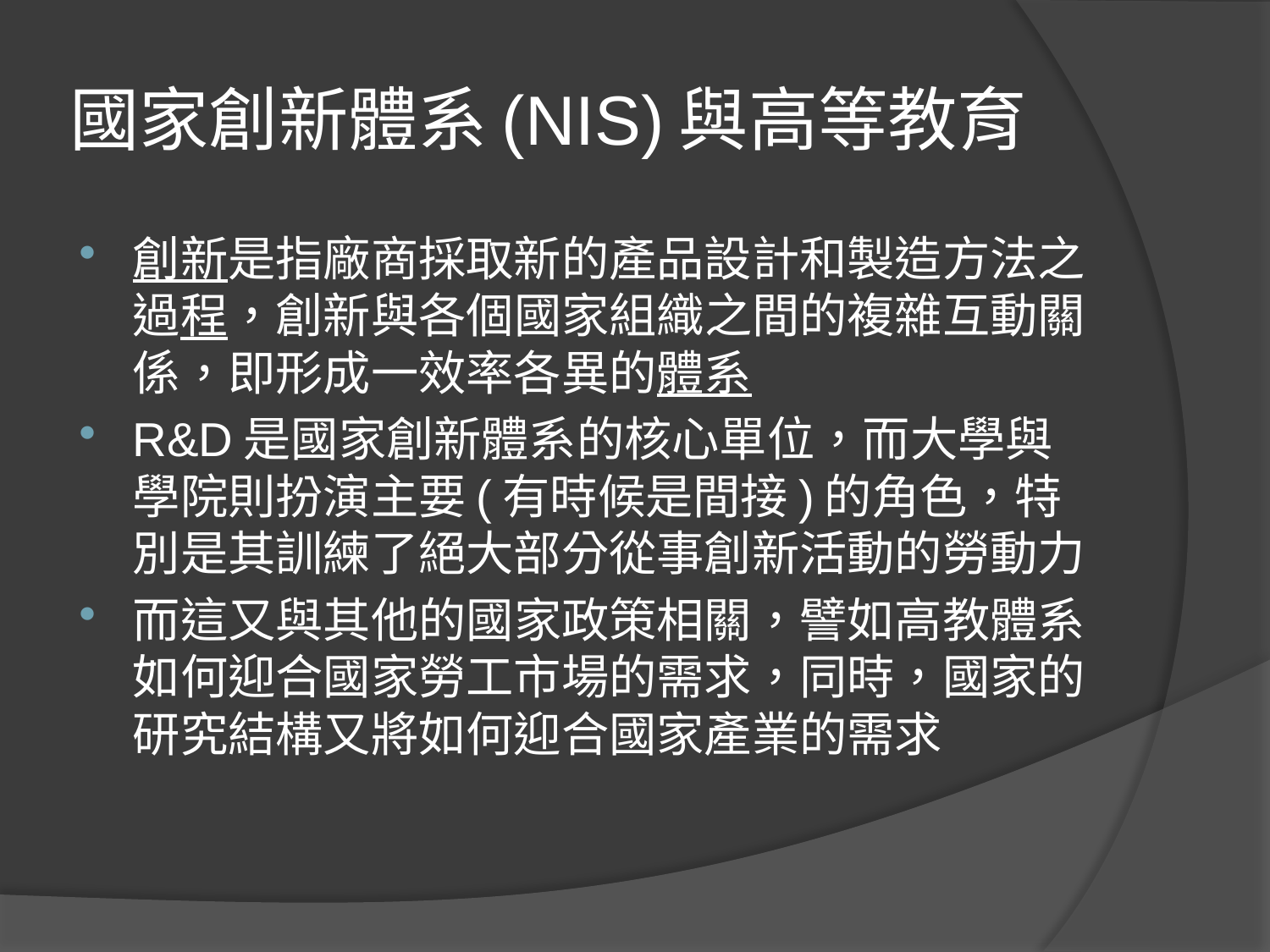

# 國家創新體系(NIS)與高等教育
創新是指廠商採取新的產品設計和製造方法之過程，創新與各個國家組織之間的複雜互動關係，即形成一效率各異的體系
R&D是國家創新體系的核心單位，而大學與學院則扮演主要(有時候是間接)的角色，特別是其訓練了絕大部分從事創新活動的勞動力
而這又與其他的國家政策相關，譬如高教體系如何迎合國家勞工市場的需求，同時，國家的研究結構又將如何迎合國家產業的需求